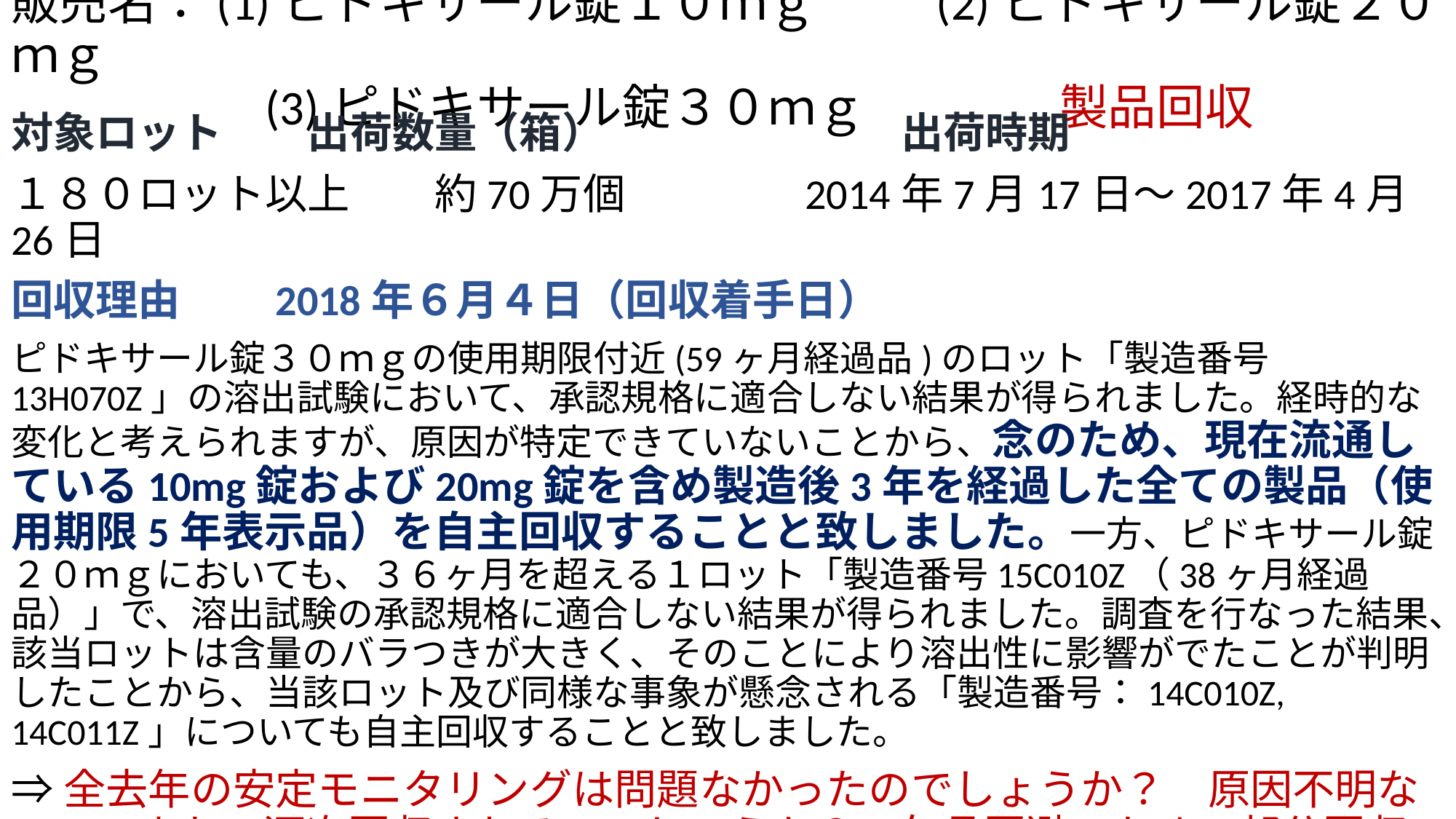

# 販売名：(1)ピドキサール錠１０ｍｇ　　 (2)ピドキサール錠２０ｍｇ 　　　　　(3)ピドキサール錠３０ｍｇ　　　　製品回収
対象ロット　　出荷数量（箱）　　　　　　　出荷時期
１８０ロット以上　　約70万個　　　　2014年7月17日～2017年4月26日
回収理由　　2018年６月４日（回収着手日）
ピドキサール錠３０ｍｇの使用期限付近(59ヶ月経過品)のロット「製造番号 13H070Z」の溶出試験において、承認規格に適合しない結果が得られました。経時的な変化と考えられますが、原因が特定できていないことから、念のため、現在流通している10mg錠および20mg錠を含め製造後3年を経過した全ての製品（使用期限5年表示品）を自主回収することと致しました。一方、ピドキサール錠２０ｍｇにおいても、３６ヶ月を超える１ロット「製造番号15C010Z（38ヶ月経過品）」で、溶出試験の承認規格に適合しない結果が得られました。調査を行なった結果、該当ロットは含量のバラつきが大きく、そのことにより溶出性に影響がでたことが判明したことから、当該ロット及び同様な事象が懸念される「製造番号：14C010Z, 14C011Z」についても自主回収することと致しました。
⇒全去年の安定モニタリングは問題なかったのでしょうか？　原因不明なので、また、逐次回収されるのでしょうか？　欠品回避のための部分回収のようです。